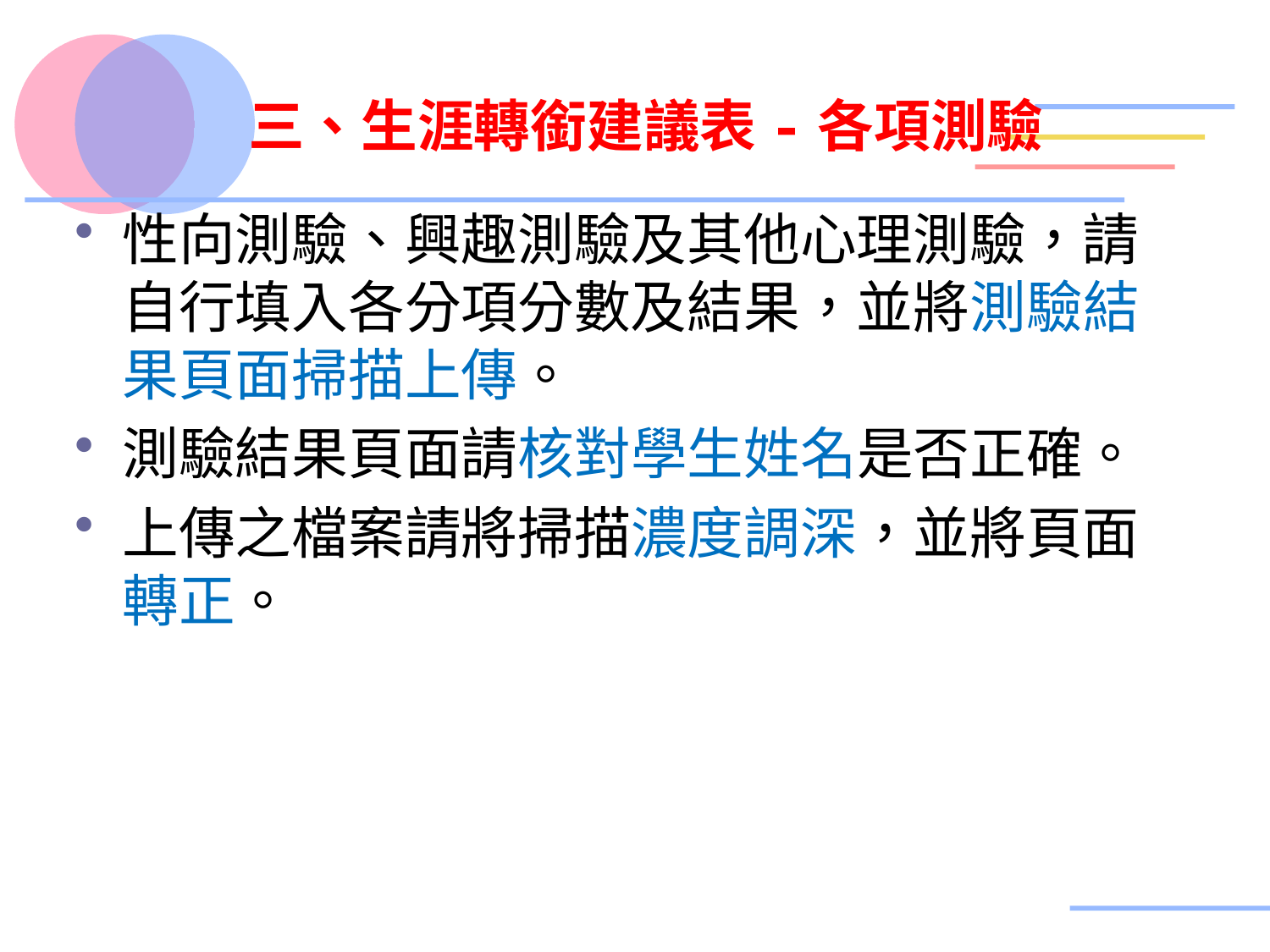

三、生涯轉銜建議表-各項測驗
性向測驗、興趣測驗及其他心理測驗，請自行填入各分項分數及結果，並將測驗結果頁面掃描上傳。
測驗結果頁面請核對學生姓名是否正確。
上傳之檔案請將掃描濃度調深，並將頁面轉正。